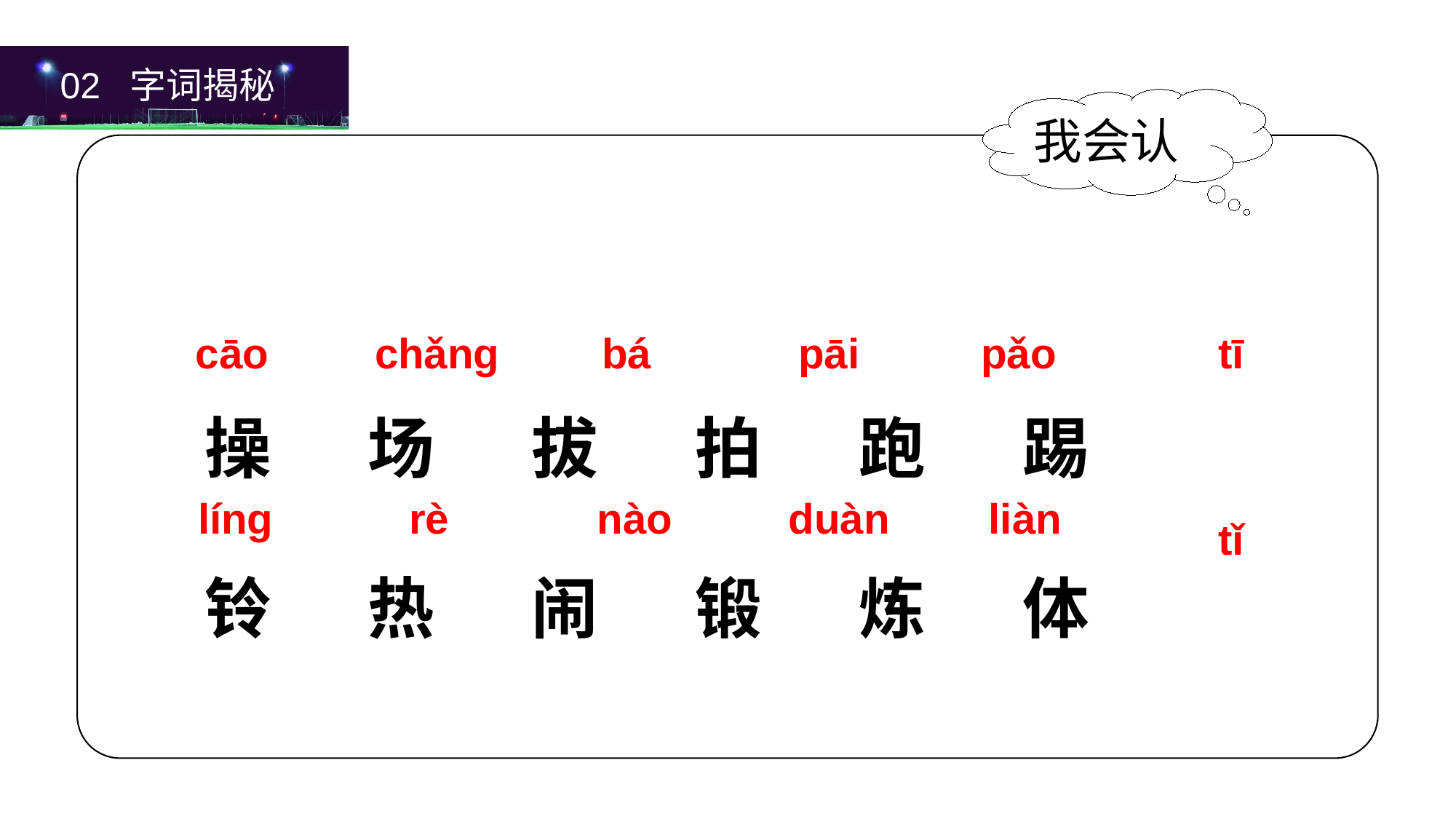

02  字词揭秘
我会认

cāo
操　  场　  拔　  拍　  跑　  踢
铃 　 热　  闹  　锻　  炼　  体
chǎng
bá
pāi
pǎo
 tī
 tǐ
líng
 rè
nào
 duàn
 liàn